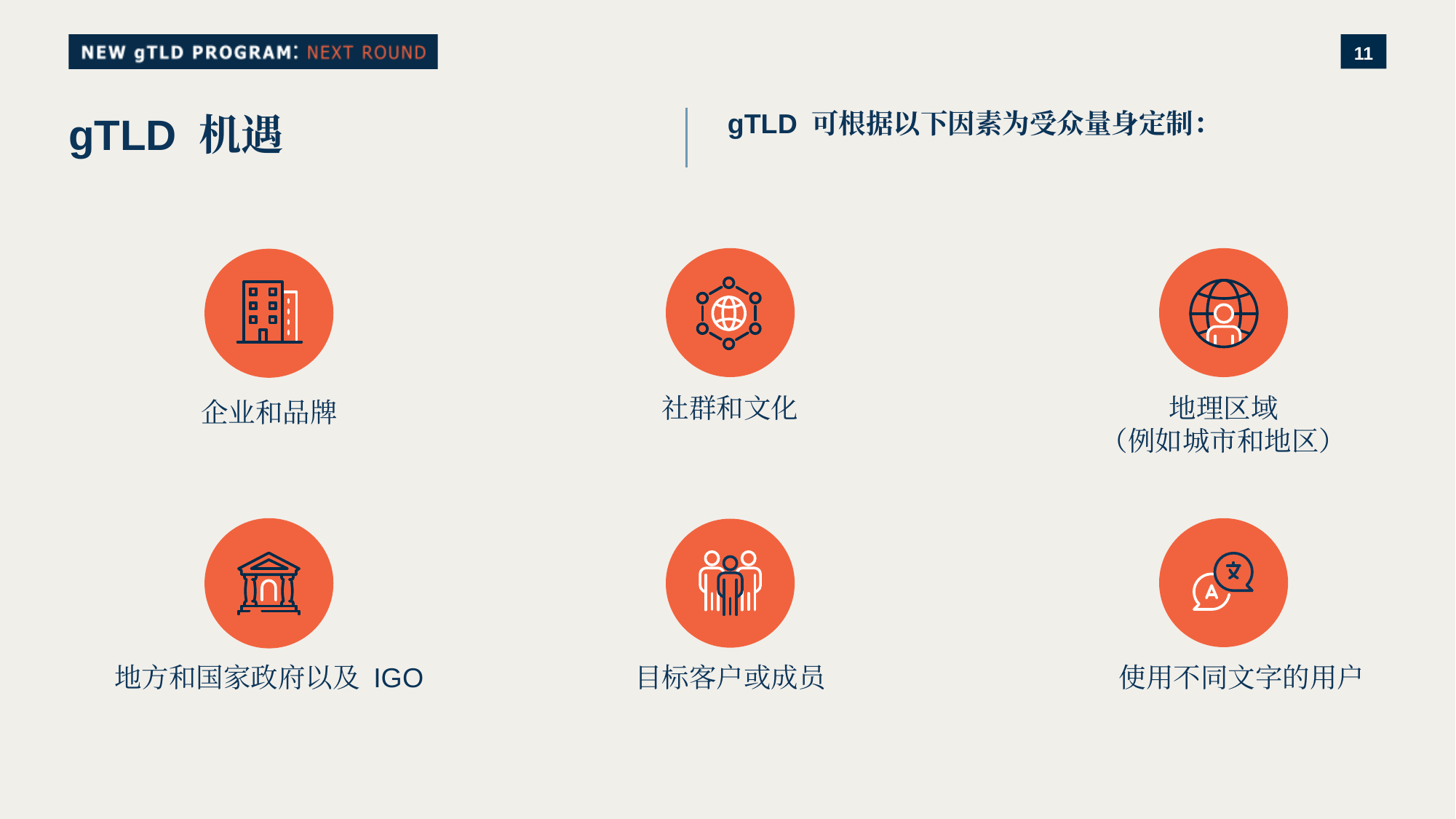

gTLD 可根据以下因素为受众量身定制：
# gTLD 机遇

地理区域
（例如城市和地区）
社群和文化
企业和品牌

使用不同文字的用户
地方和国家政府以及 IGO
目标客户或成员